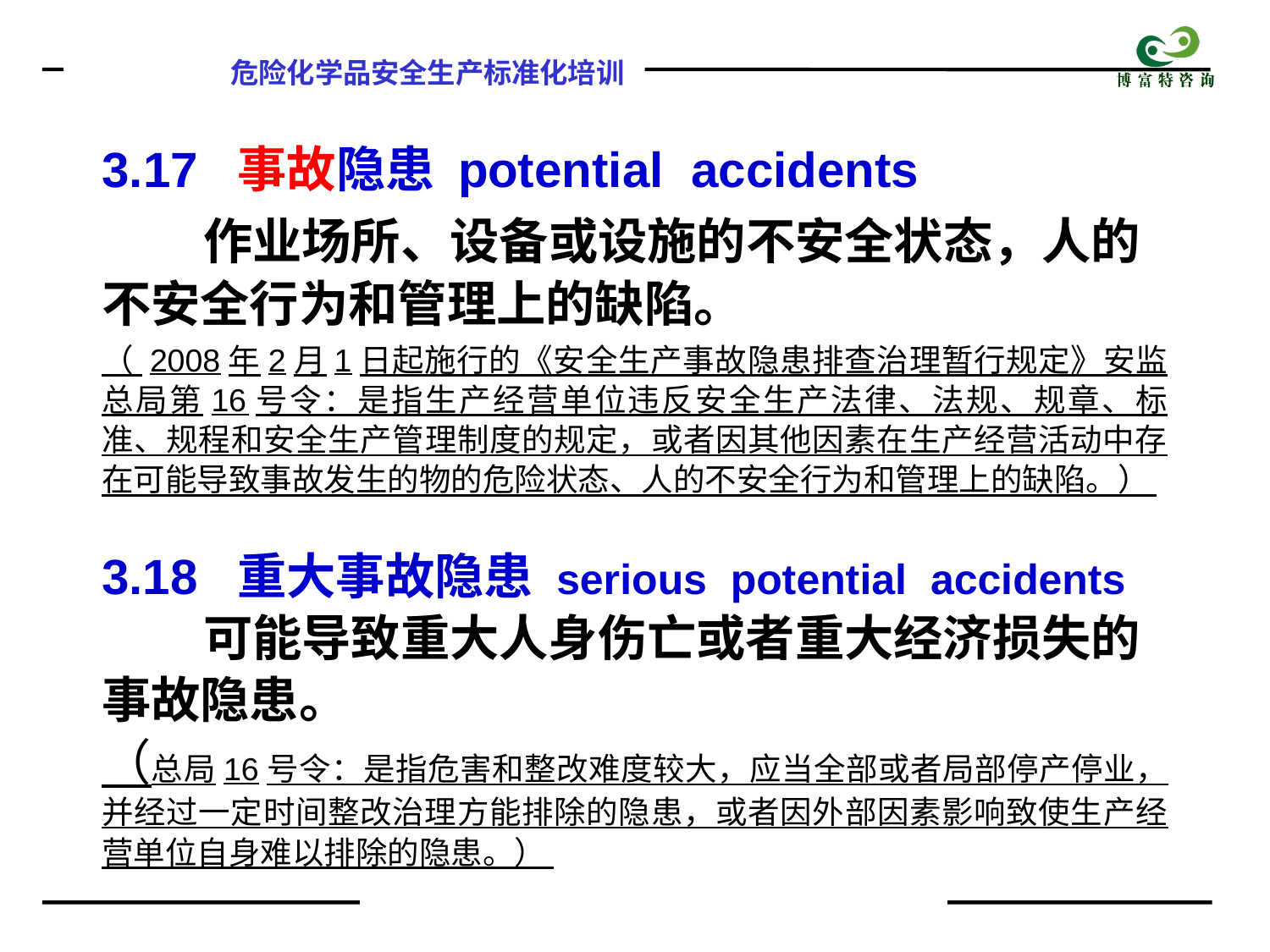

3.17  事故隐患 potential  accidents
        作业场所、设备或设施的不安全状态，人的不安全行为和管理上的缺陷。
（ 2008年2月1日起施行的《安全生产事故隐患排查治理暂行规定》安监总局第16号令：是指生产经营单位违反安全生产法律、法规、规章、标准、规程和安全生产管理制度的规定，或者因其他因素在生产经营活动中存在可能导致事故发生的物的危险状态、人的不安全行为和管理上的缺陷。）

3.18  重大事故隐患 serious  potential  accidents
        可能导致重大人身伤亡或者重大经济损失的事故隐患。
（总局16号令：是指危害和整改难度较大，应当全部或者局部停产停业，并经过一定时间整改治理方能排除的隐患，或者因外部因素影响致使生产经营单位自身难以排除的隐患。）